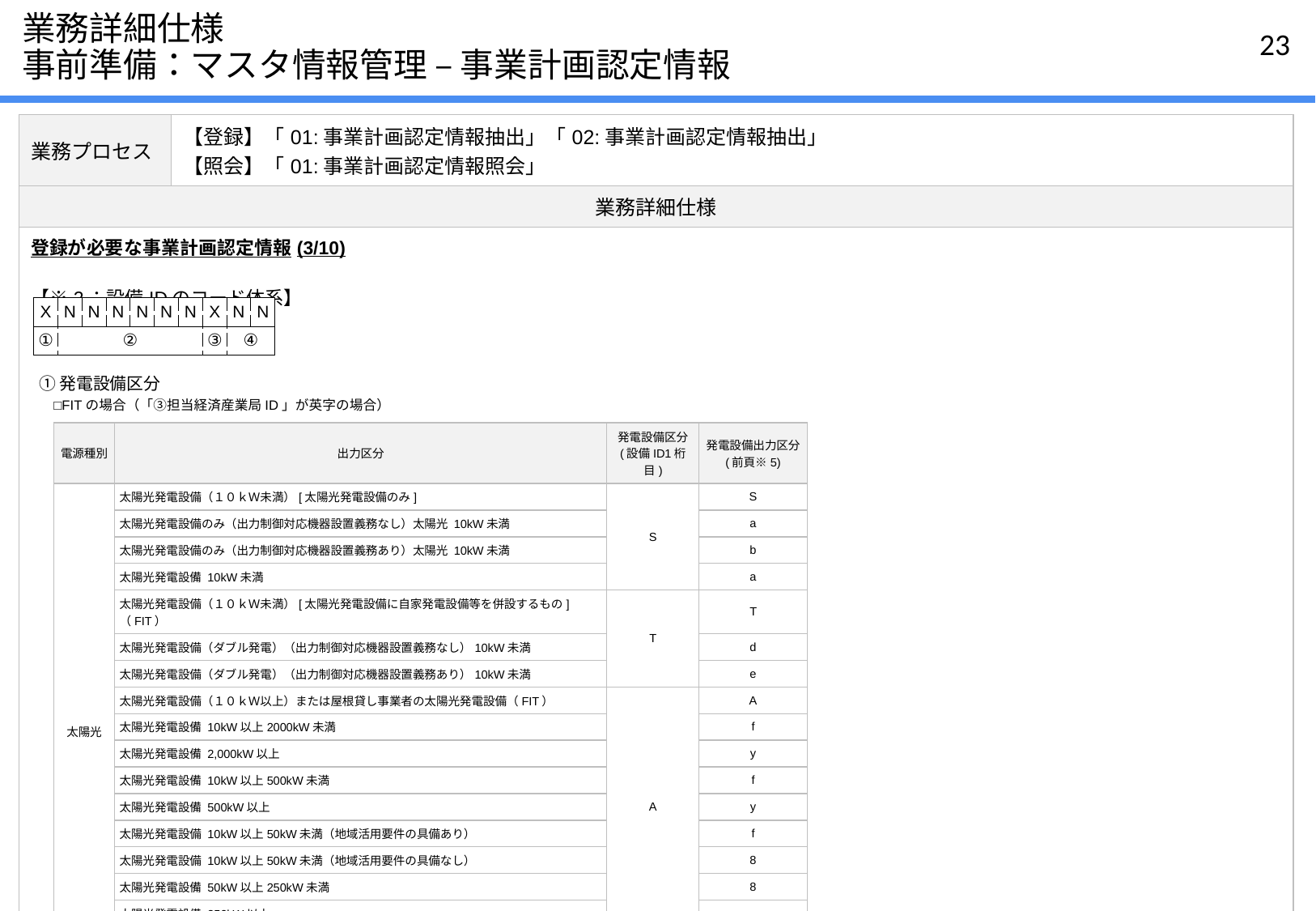

# 業務詳細仕様 事前準備：マスタ情報管理 – 事業計画認定情報
| 業務プロセス | 【登録】「01:事業計画認定情報抽出」「02:事業計画認定情報抽出」 【照会】「01:事業計画認定情報照会」 |
| --- | --- |
| 業務詳細仕様 |  |
| 登録が必要な事業計画認定情報(3/10) 【※2：設備IDのコード体系】 |  |
| X | N | N | N | N | N | N | X | N | N |
| --- | --- | --- | --- | --- | --- | --- | --- | --- | --- |
| ① | ② |  |  |  |  |  | ③ | ④ |  |
①発電設備区分
□FITの場合（「③担当経済産業局ID」が英字の場合）
| 電源種別 | 出力区分 | 発電設備区分 (設備ID1桁目) | 発電設備出力区分 (前頁※5) |
| --- | --- | --- | --- |
| 太陽光 | 太陽光発電設備（１０ｋＷ未満）[太陽光発電設備のみ] | S | S |
|  | 太陽光発電設備のみ（出力制御対応機器設置義務なし）太陽光 10kW未満 |  | a |
|  | 太陽光発電設備のみ（出力制御対応機器設置義務あり）太陽光 10kW未満 |  | b |
|  | 太陽光発電設備 10kW未満 |  | a |
|  | 太陽光発電設備（１０ｋＷ未満）[太陽光発電設備に自家発電設備等を併設するもの]（FIT） | T | T |
|  | 太陽光発電設備（ダブル発電）（出力制御対応機器設置義務なし）10kW未満 |  | d |
|  | 太陽光発電設備（ダブル発電）（出力制御対応機器設置義務あり）10kW未満 |  | e |
|  | 太陽光発電設備（１０ｋＷ以上）または屋根貸し事業者の太陽光発電設備（FIT） | A | A |
|  | 太陽光発電設備 10kW以上2000kW未満 |  | f |
|  | 太陽光発電設備 2,000kW以上 |  | y |
|  | 太陽光発電設備 10kW以上500kW未満 |  | f |
|  | 太陽光発電設備 500kW以上 |  | y |
|  | 太陽光発電設備 10kW以上50kW未満（地域活用要件の具備あり） |  | f |
|  | 太陽光発電設備 10kW以上50kW未満（地域活用要件の具備なし） |  | 8 |
|  | 太陽光発電設備 50kW以上250kW未満 |  | 8 |
|  | 太陽光発電設備 250kW以上 |  | y |
|  | 特例太陽光発電設備（RPS/FIT） | F | F |
|  | 太陽光発電（RPS） | P | P |